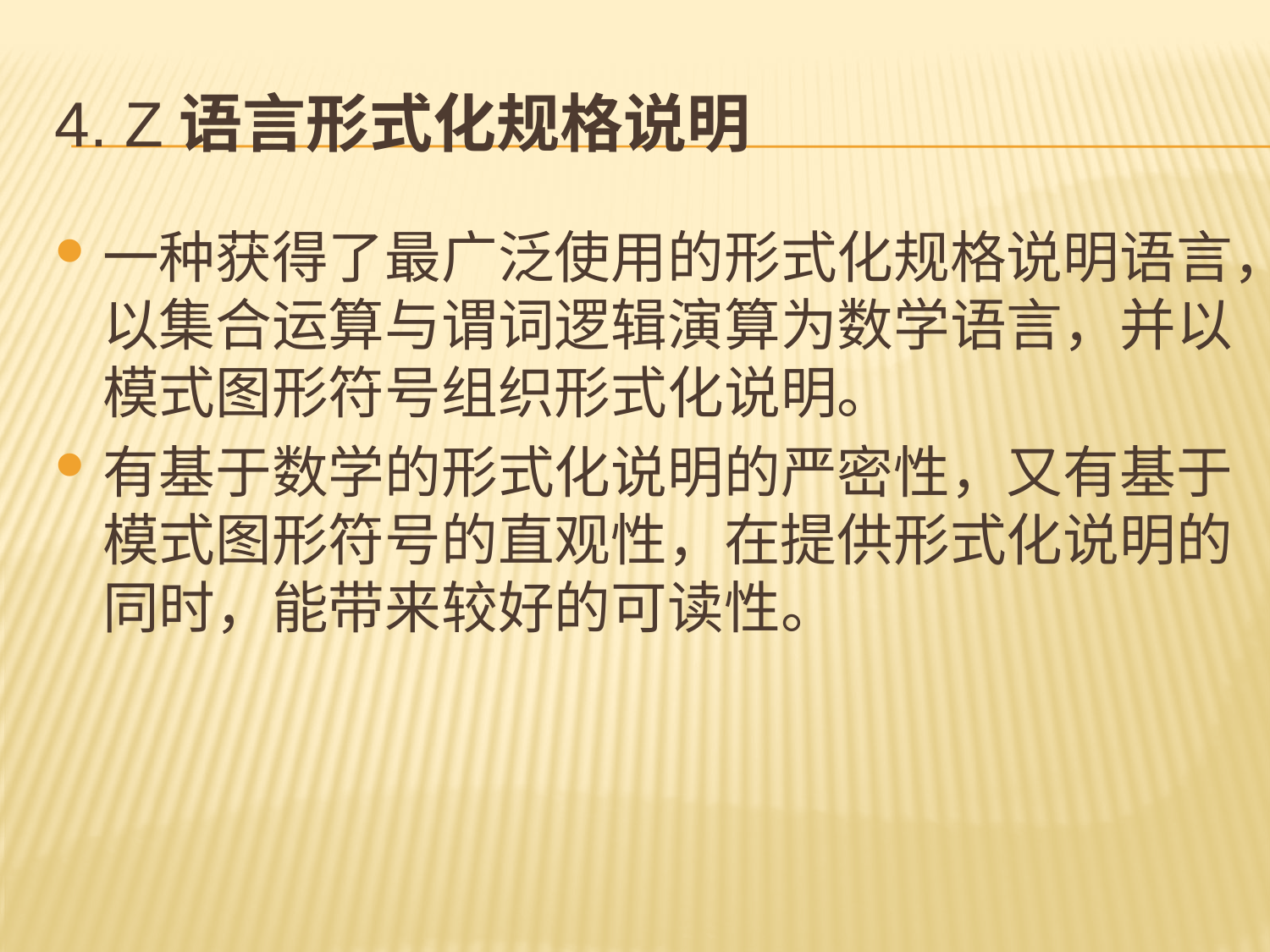

# 4. Z语言形式化规格说明
一种获得了最广泛使用的形式化规格说明语言，以集合运算与谓词逻辑演算为数学语言，并以模式图形符号组织形式化说明。
有基于数学的形式化说明的严密性，又有基于模式图形符号的直观性，在提供形式化说明的同时，能带来较好的可读性。